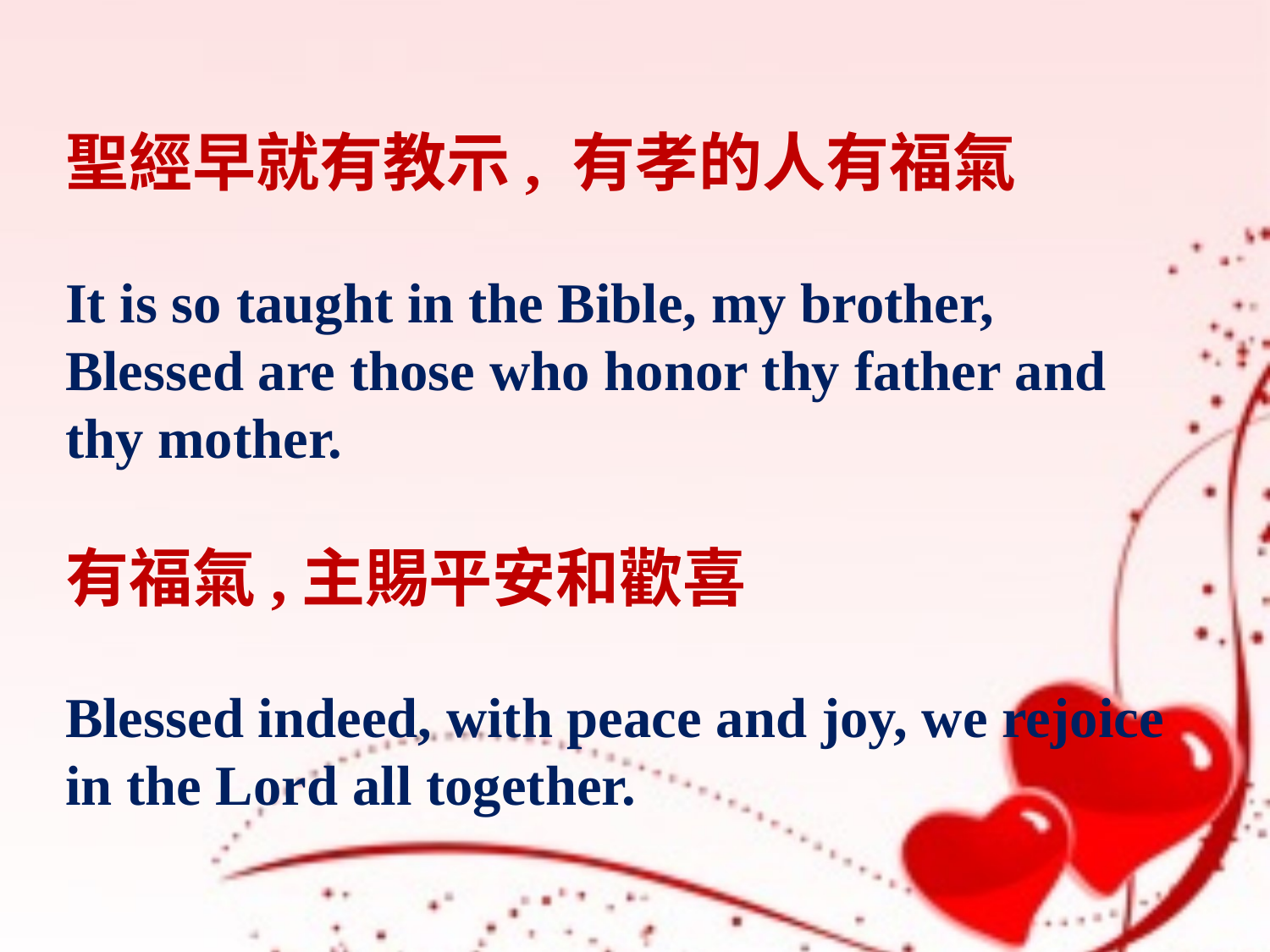

聖經早就有教示, 有孝的人有福氣

It is so taught in the Bible, my brother,
Blessed are those who honor thy father and thy mother.

有福氣,主賜平安和歡喜

Blessed indeed, with peace and joy, we rejoice in the Lord all together.